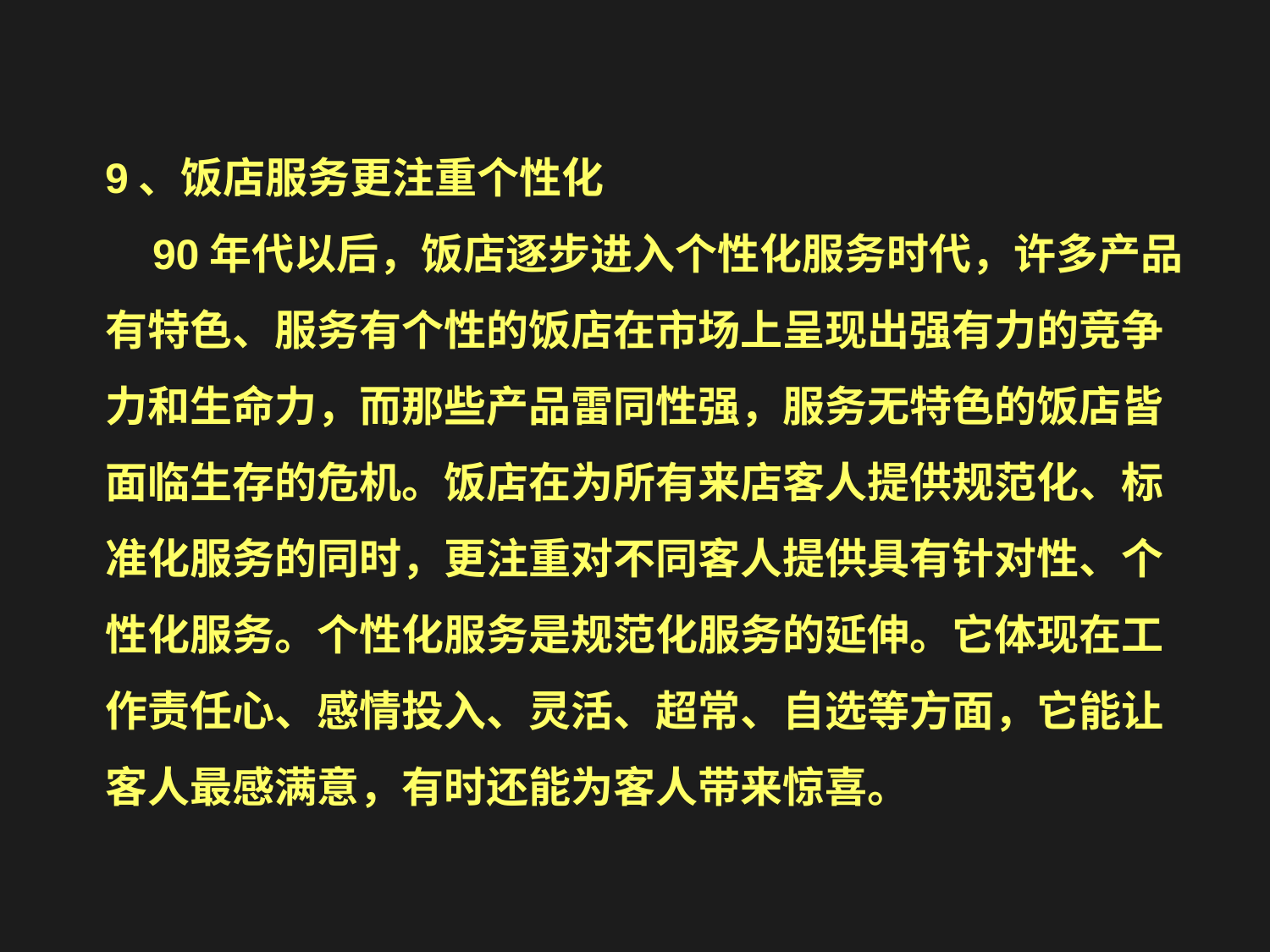

9、饭店服务更注重个性化
    90年代以后，饭店逐步进入个性化服务时代，许多产品有特色、服务有个性的饭店在市场上呈现出强有力的竞争力和生命力，而那些产品雷同性强，服务无特色的饭店皆面临生存的危机。饭店在为所有来店客人提供规范化、标准化服务的同时，更注重对不同客人提供具有针对性、个性化服务。个性化服务是规范化服务的延伸。它体现在工作责任心、感情投入、灵活、超常、自选等方面，它能让客人最感满意，有时还能为客人带来惊喜。